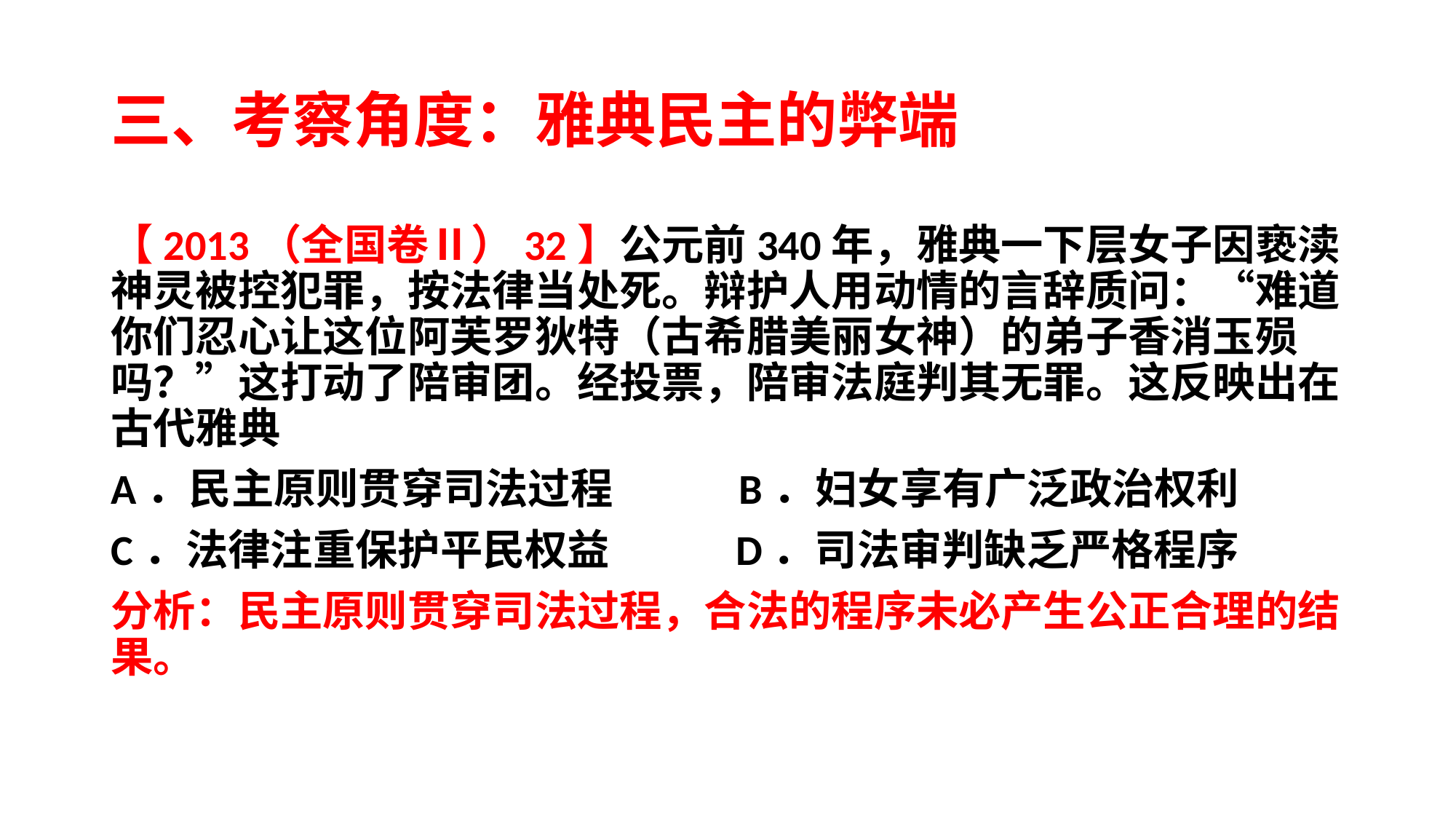

# 三、考察角度：雅典民主的弊端
【2013（全国卷Ⅱ）32】公元前340年，雅典一下层女子因亵渎神灵被控犯罪，按法律当处死。辩护人用动情的言辞质问：“难道你们忍心让这位阿芙罗狄特（古希腊美丽女神）的弟子香消玉殒吗？”这打动了陪审团。经投票，陪审法庭判其无罪。这反映出在古代雅典
A．民主原则贯穿司法过程            B．妇女享有广泛政治权利
C．法律注重保护平民权益            D．司法审判缺乏严格程序
分析：民主原则贯穿司法过程，合法的程序未必产生公正合理的结果。